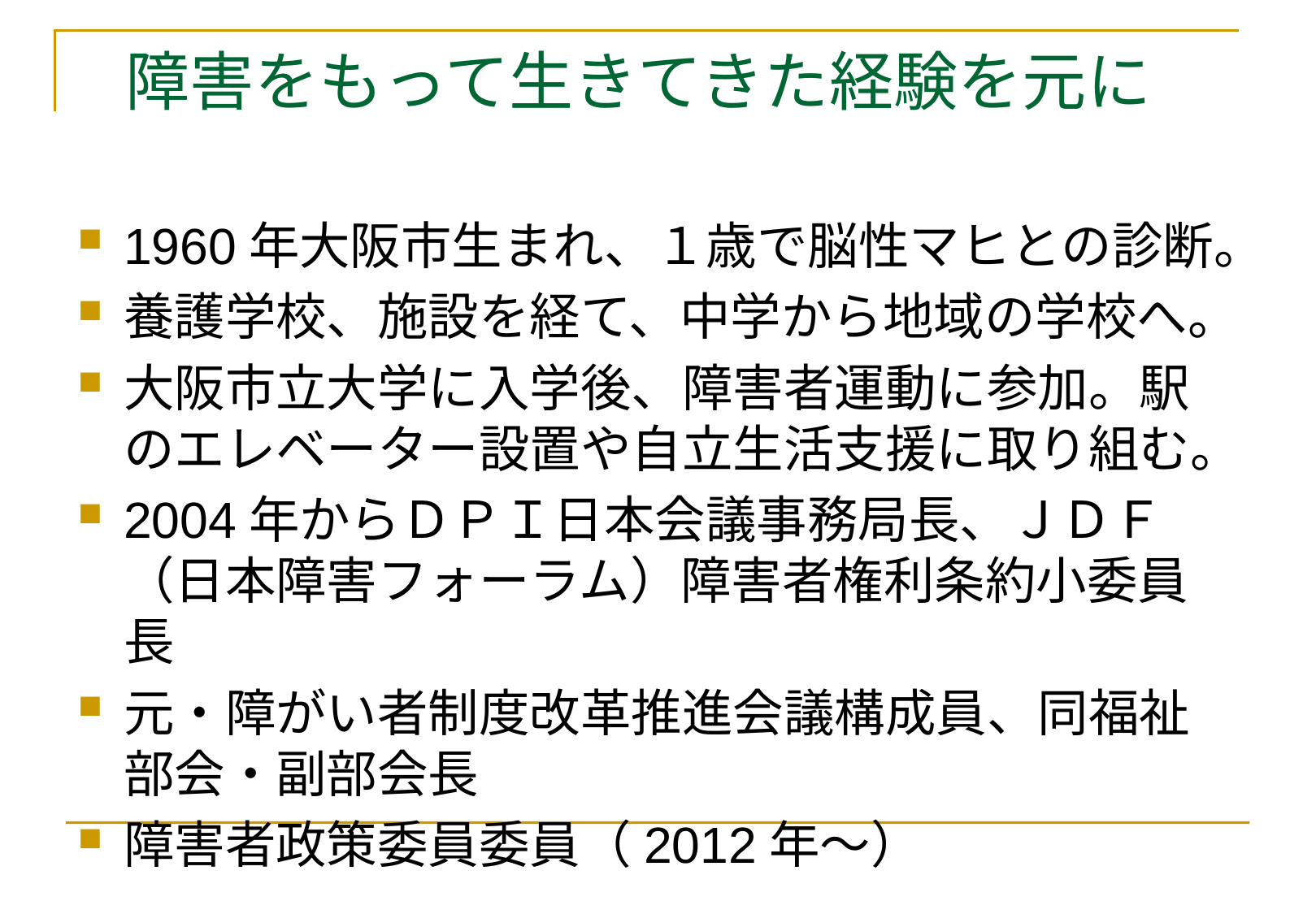

# 障害をもって生きてきた経験を元に
1960年大阪市生まれ、１歳で脳性マヒとの診断。
養護学校、施設を経て、中学から地域の学校へ。
大阪市立大学に入学後、障害者運動に参加。駅のエレベーター設置や自立生活支援に取り組む。
2004年からＤＰＩ日本会議事務局長、ＪＤＦ（日本障害フォーラム）障害者権利条約小委員長
元・障がい者制度改革推進会議構成員、同福祉部会・副部会長
障害者政策委員委員（2012年～）